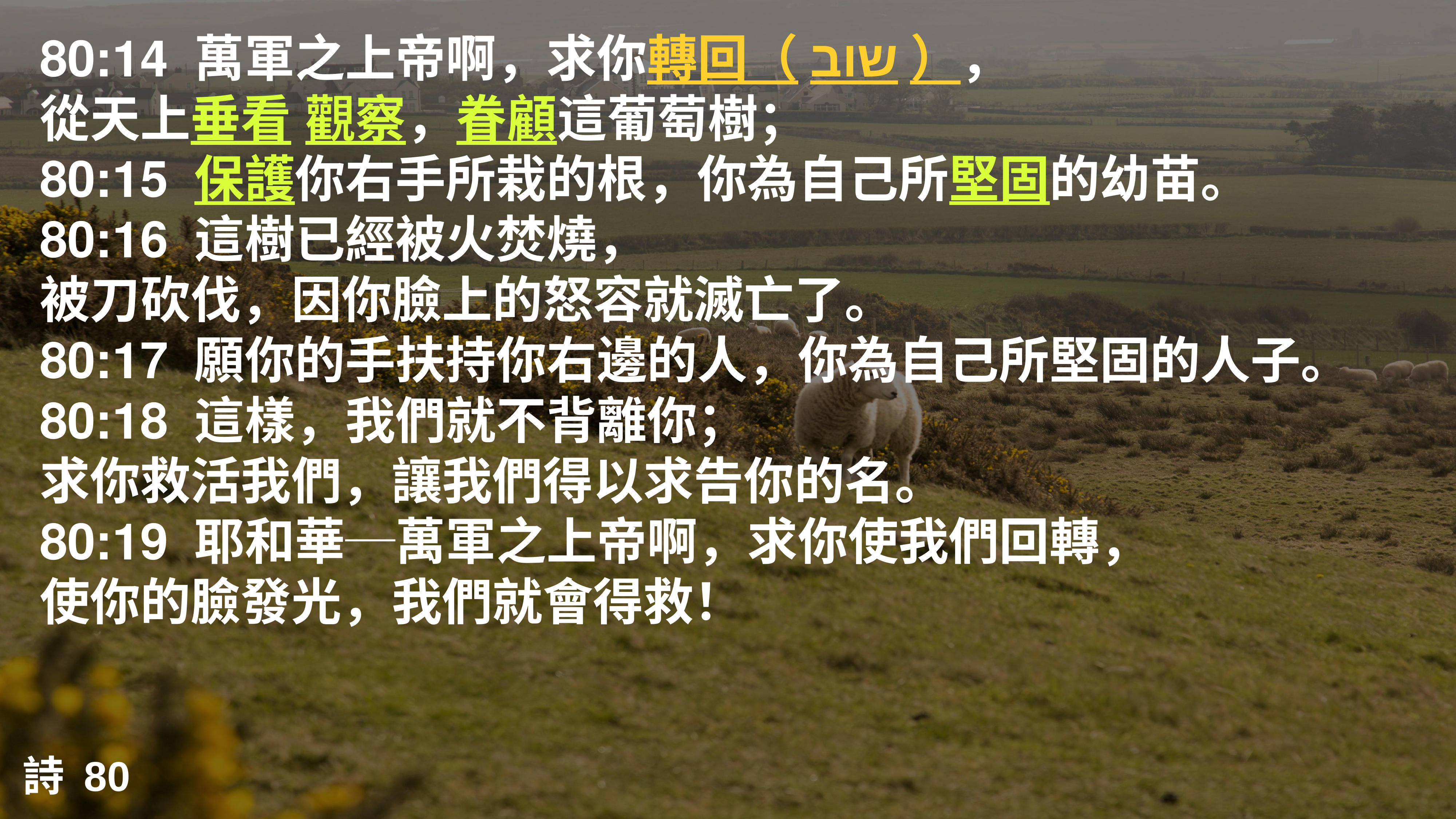

80:14 萬軍之上帝啊，求你轉回（שוב），
從天上垂看 觀察，眷顧這葡萄樹；
80:15 保護你右手所栽的根，你為自己所堅固的幼苗。
80:16 這樹已經被火焚燒，
被刀砍伐，因你臉上的怒容就滅亡了。
80:17 願你的手扶持你右邊的人，你為自己所堅固的人子。
80:18 這樣，我們就不背離你；
求你救活我們，讓我們得以求告你的名。
80:19 耶和華─萬軍之上帝啊，求你使我們回轉，
使你的臉發光，我們就會得救！
詩 80